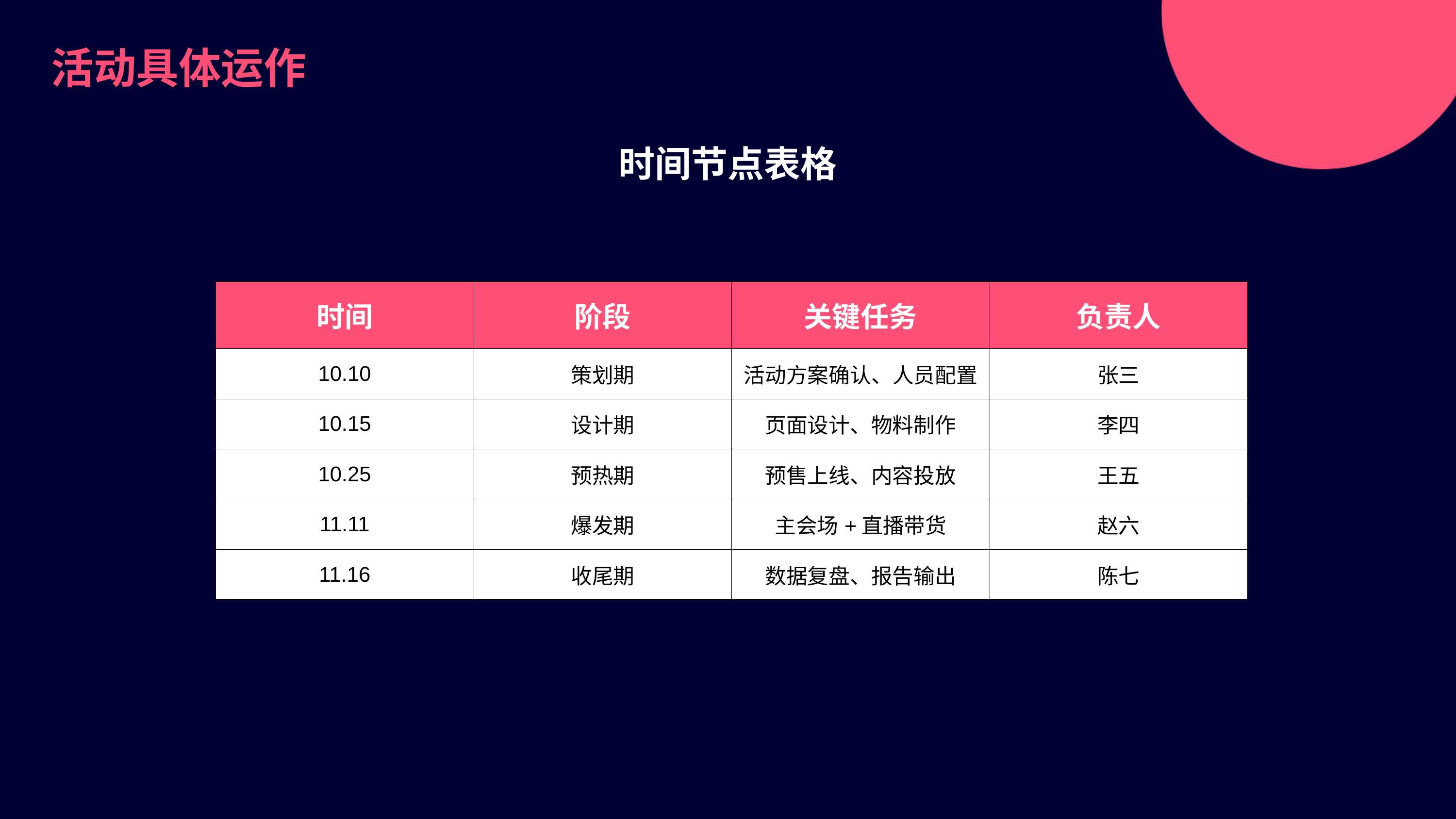

活动具体运作
时间节点表格
| 时间 | 阶段 | 关键任务 | 负责人 |
| --- | --- | --- | --- |
| 10.10 | 策划期 | 活动方案确认、人员配置 | 张三 |
| 10.15 | 设计期 | 页面设计、物料制作 | 李四 |
| 10.25 | 预热期 | 预售上线、内容投放 | 王五 |
| 11.11 | 爆发期 | 主会场+直播带货 | 赵六 |
| 11.16 | 收尾期 | 数据复盘、报告输出 | 陈七 |